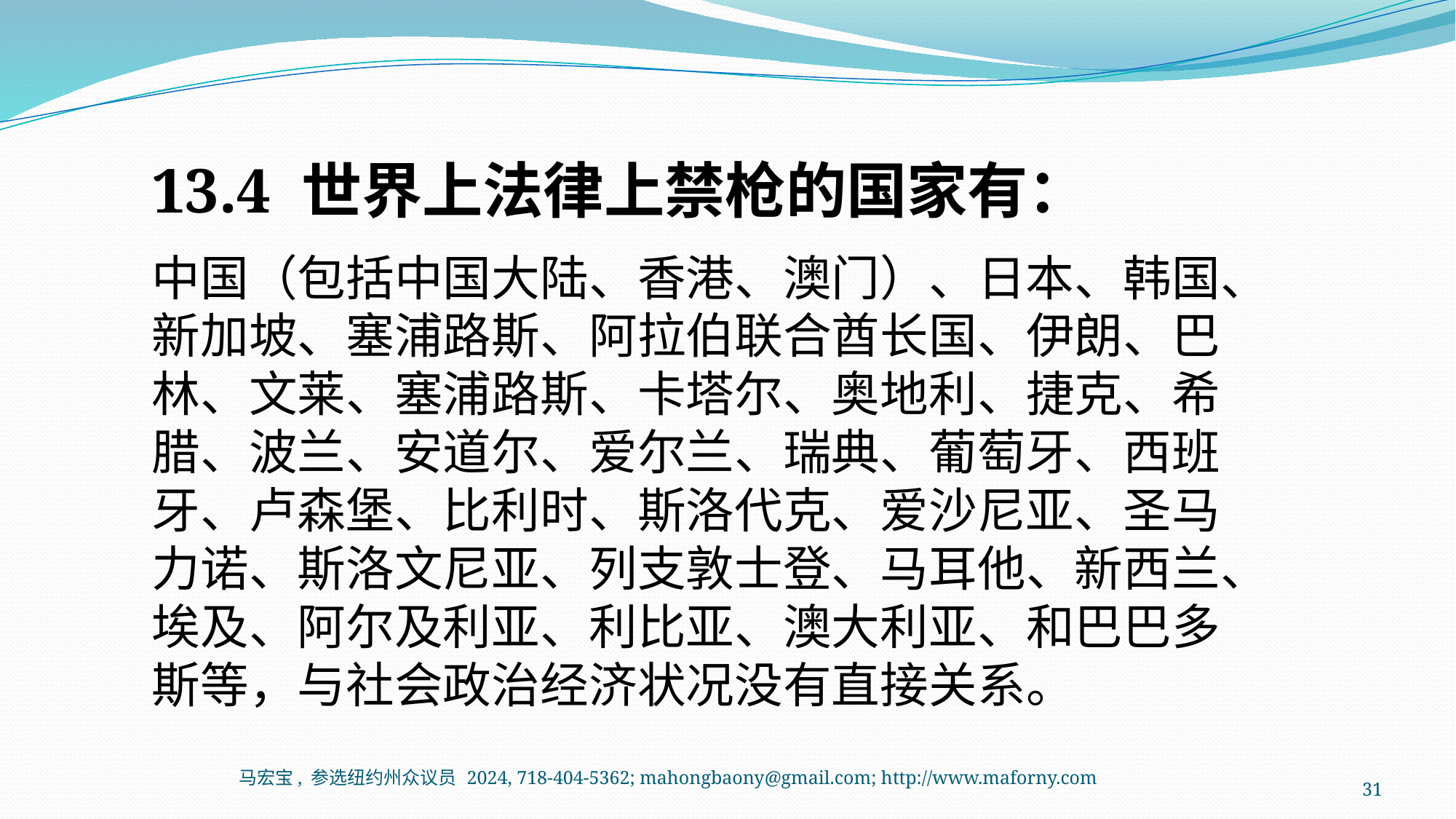

13.4 世界上法律上禁枪的国家有：

中国（包括中国大陆、香港、澳门）、日本、韩国、新加坡、塞浦路斯、阿拉伯联合酋长国、伊朗、巴林、文莱、塞浦路斯、卡塔尔、奥地利、捷克、希腊、波兰、安道尔、爱尔兰、瑞典、葡萄牙、西班牙、卢森堡、比利时、斯洛代克、爱沙尼亚、圣马力诺、斯洛文尼亚、列支敦士登、马耳他、新西兰、埃及、阿尔及利亚、利比亚、澳大利亚、和巴巴多斯等，与社会政治经济状况没有直接关系。
马宏宝, 参选纽约州众议员 2024, 718-404-5362; mahongbaony@gmail.com; http://www.maforny.com
31